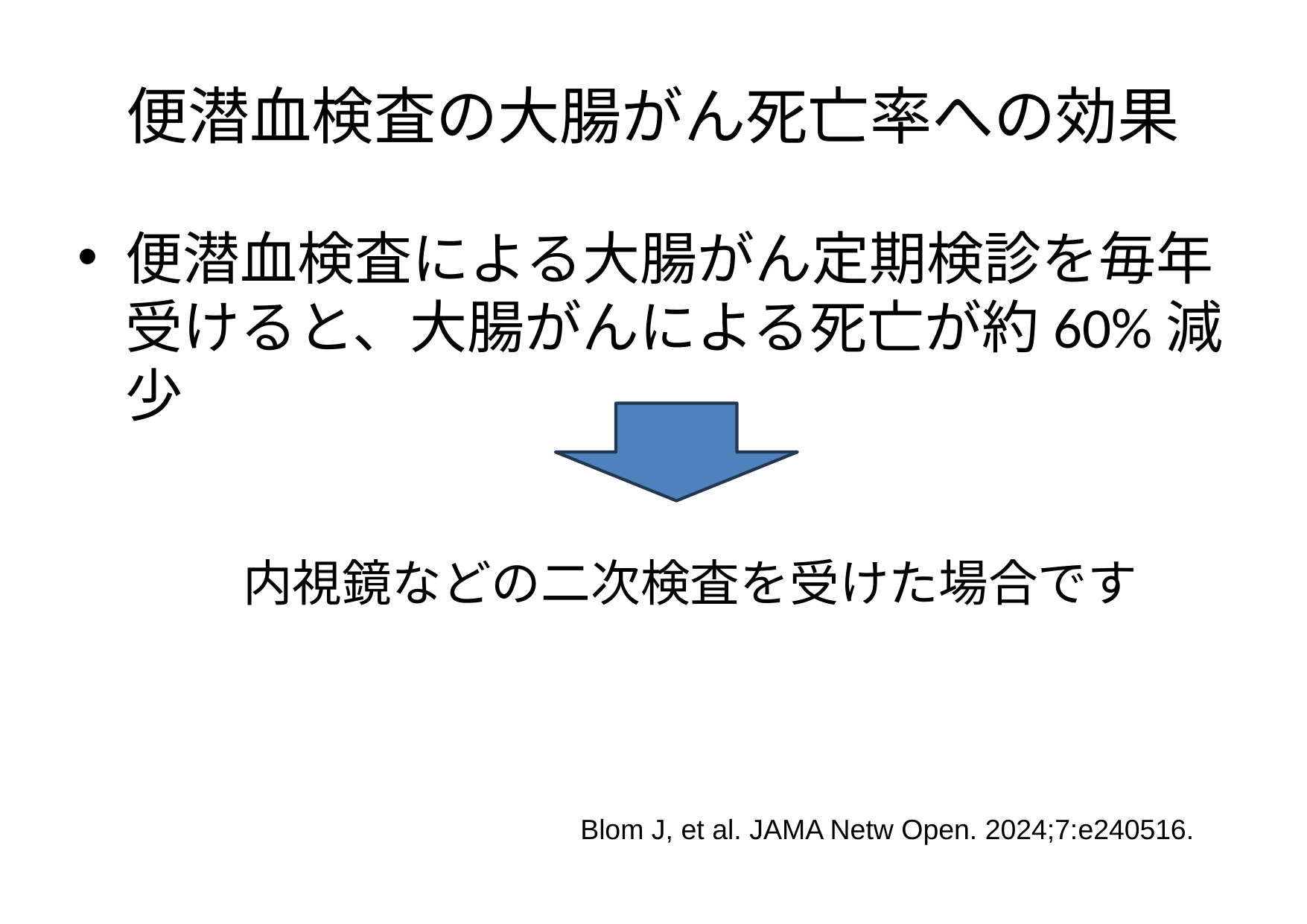

# 便潜血検査の大腸がん死亡率への効果
便潜血検査による大腸がん定期検診を毎年受けると、大腸がんによる死亡が約60%減少

内視鏡などの二次検査を受けた場合です
Blom J, et al. JAMA Netw Open. 2024;7:e240516.